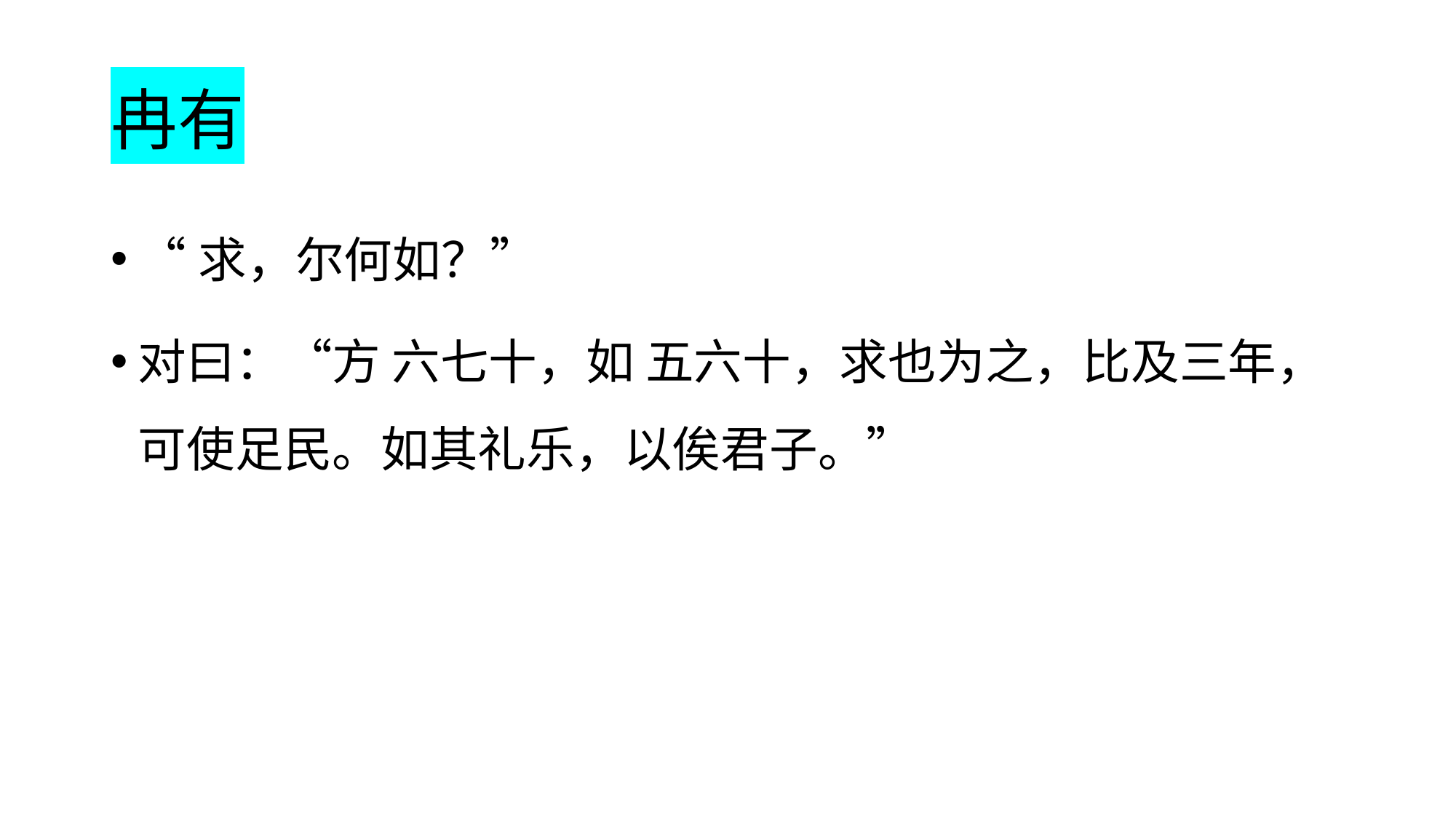

# 冉有
“求，尔何如？”
对曰：“方 六七十，如 五六十，求也为之，比及三年，可使足民。如其礼乐，以俟君子。”